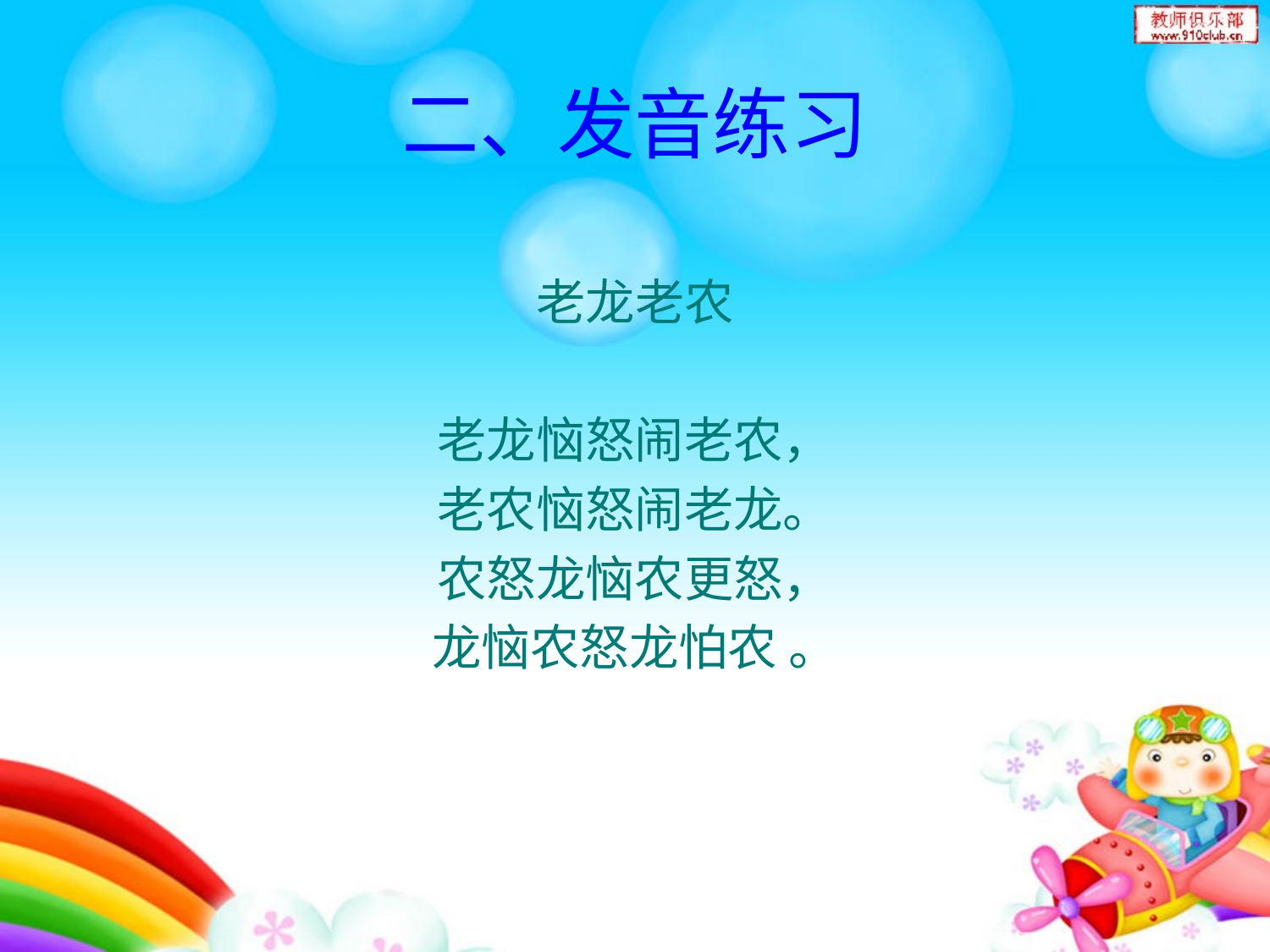

# 二、发音练习
老龙老农

老龙恼怒闹老农，
老农恼怒闹老龙。
农怒龙恼农更怒，
龙恼农怒龙怕农 。